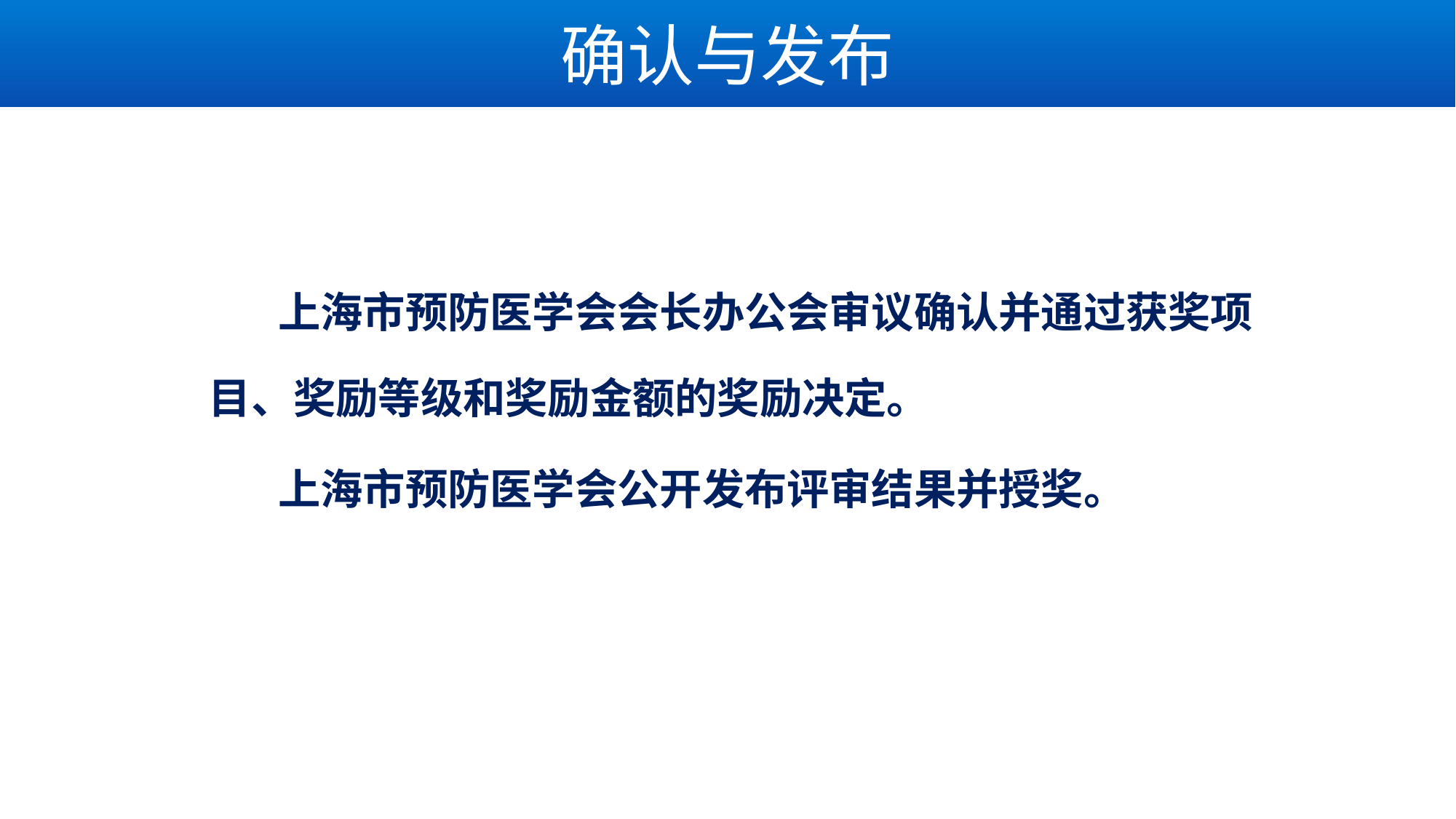

确认与发布
         上海市预防医学会会长办公会审议确认并通过获奖项目、奖励等级和奖励金额的奖励决定。
         上海市预防医学会公开发布评审结果并授奖。